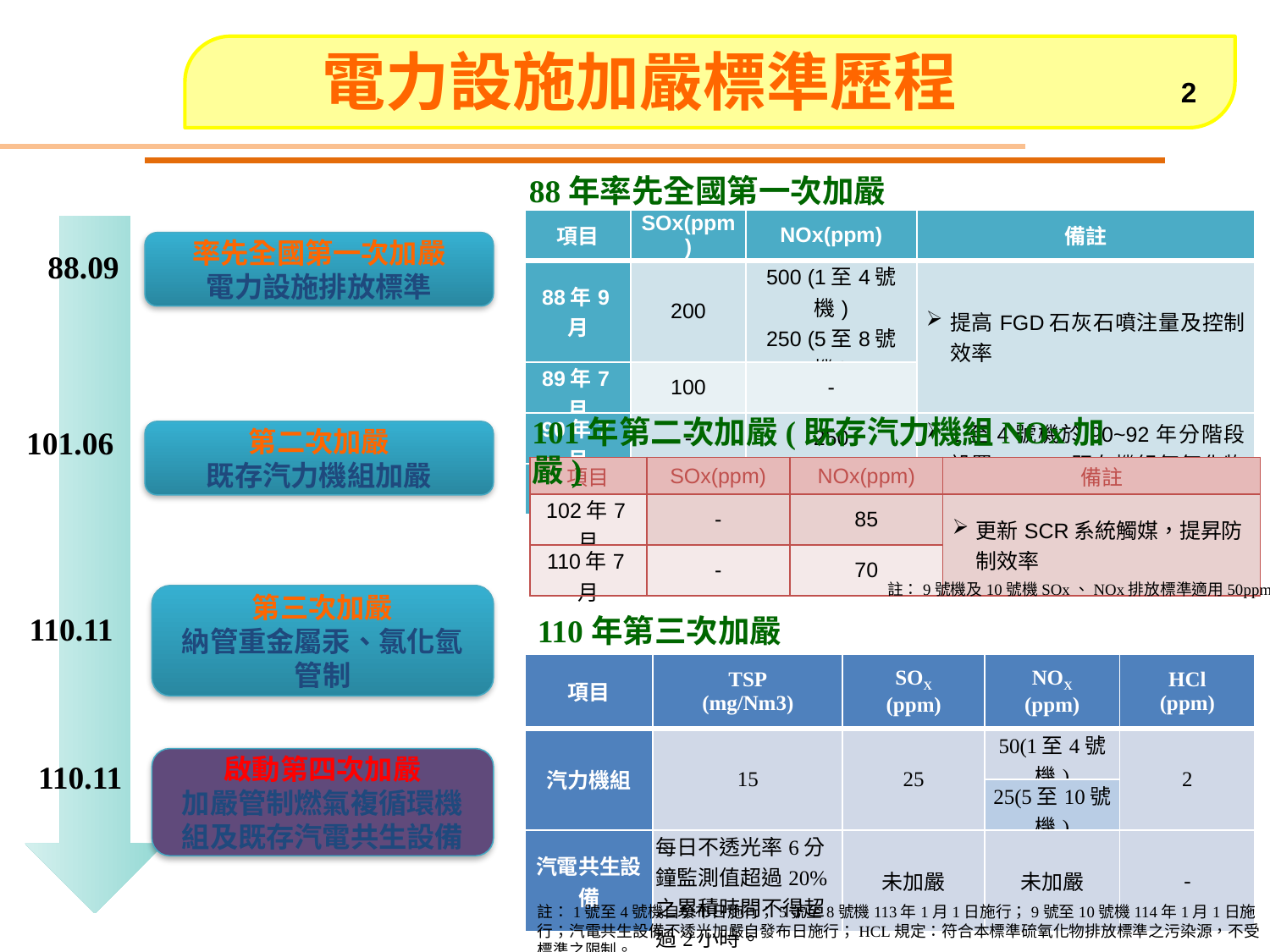

# 電力設施加嚴標準歷程
2
88年率先全國第一次加嚴

| 項目 | SOx(ppm) | NOx(ppm) | 備註 |
| --- | --- | --- | --- |
| 88年9月 | 200 | 500 (1至4號機) 250 (5至8號機) | 提高FGD石灰石噴注量及控制效率 |
| 89年7月 | 100 | - |  |
| 90年7月 | - | 250 | 1至4號機於90~92年分階段設置SCR，既存機組氮氧化物全數加嚴至100ppm |
| 92年7月 | - | 100 |  |
率先全國第一次加嚴
電力設施排放標準
88.09
101年第二次加嚴(既存汽力機組NOx加嚴)
101.06
第二次加嚴
既存汽力機組加嚴
| 項目 | SOx(ppm) | NOx(ppm) | 備註 |
| --- | --- | --- | --- |
| 102年7月 | - | 85 | 更新SCR系統觸媒，提昇防制效率 |
| 110年7月 | - | 70 |  |

註：9號機及10號機SOx、NOx排放標準適用50ppm
第三次加嚴
納管重金屬汞、氯化氫管制
110.11
110年第三次加嚴
| 項目 | TSP (mg/Nm3) | SOX (ppm) | NOX (ppm) | HCl (ppm) |
| --- | --- | --- | --- | --- |
| 汽力機組 | 15 | 25 | 50(1至4號機) | 2 |
|  |  |  | 25(5至10號機) |  |
| 汽電共生設備 | 每日不透光率6分鐘監測值超過20%之累積時間不得超過2小時。 | 未加嚴 | 未加嚴 | - |
啟動第四次加嚴
加嚴管制燃氣複循環機組及既存汽電共生設備
110.11
註：1號至4號機自發布日施行；5號至8號機113年1月1日施行；9號至10號機114年1月1日施行；汽電共生設備不透光加嚴自發布日施行；HCL規定：符合本標準硫氧化物排放標準之污染源，不受標準之限制。